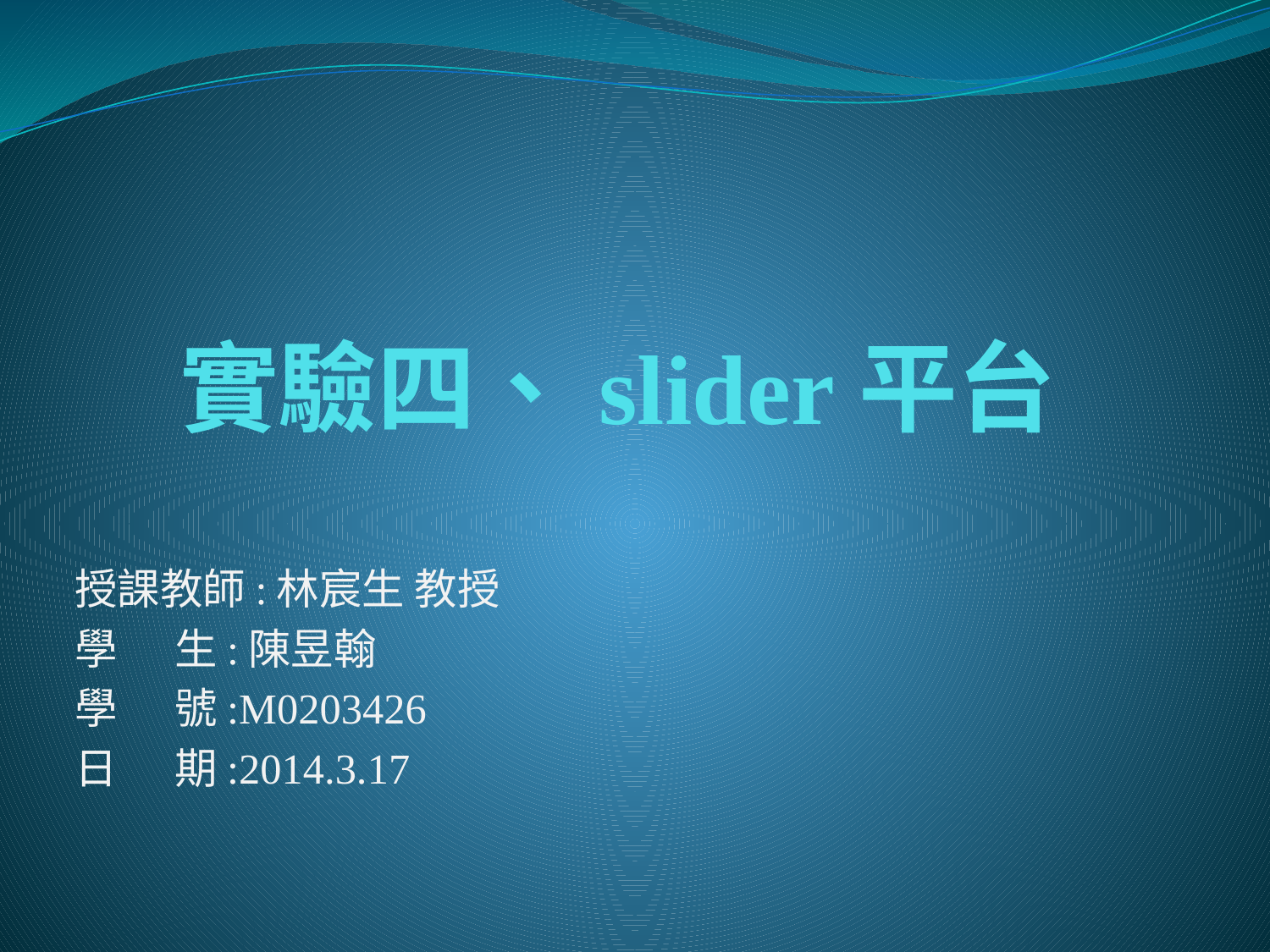

# 實驗四、slider平台
授課教師:林宸生 教授
學      生:陳昱翰
學      號:M0203426
日      期:2014.3.17